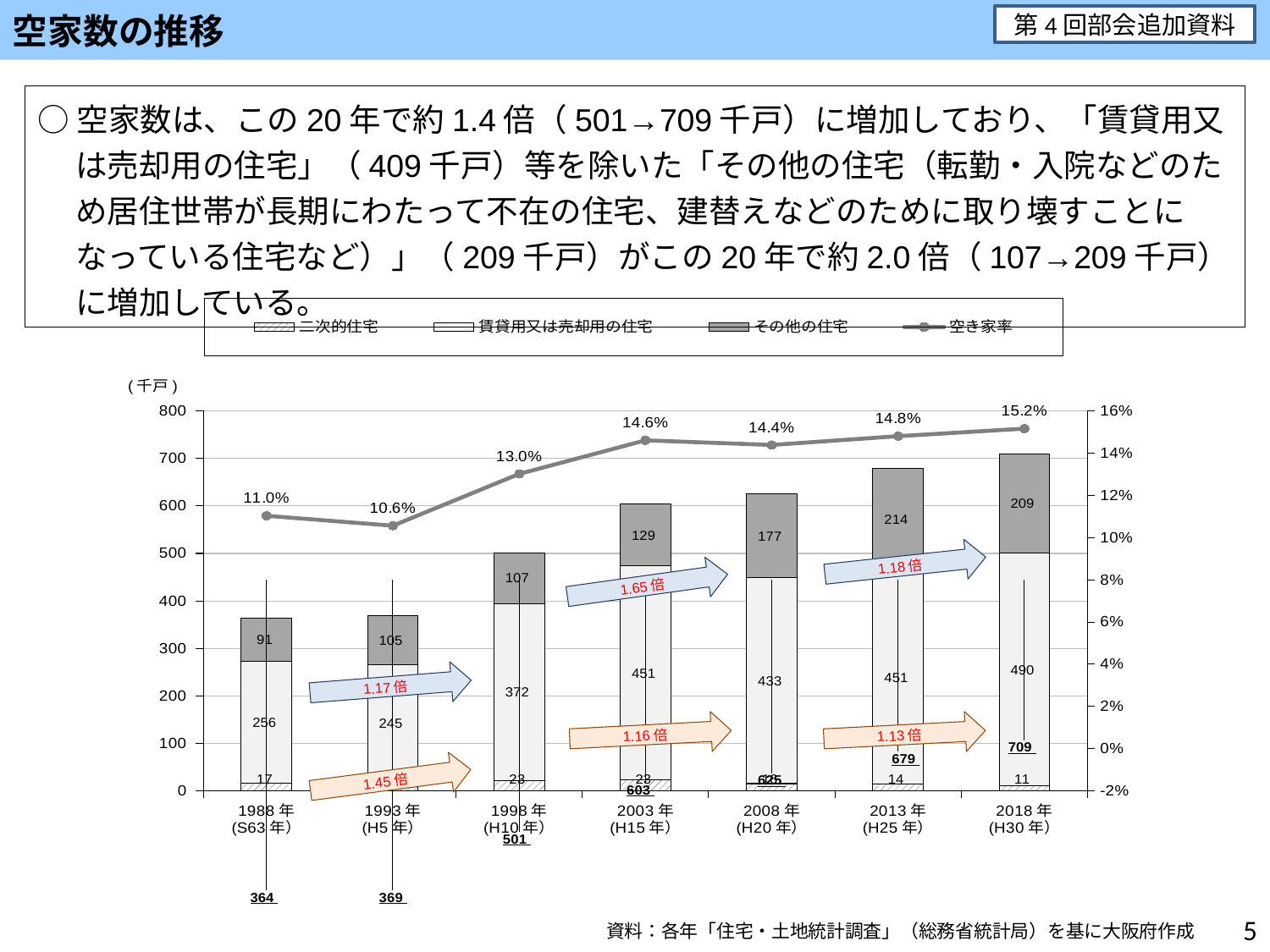

空家数の推移
第4回部会追加資料
○空家数は、この20年で約1.4倍（501→709千戸）に増加しており、「賃貸用又は売却用の住宅」（409千戸）等を除いた「その他の住宅（転勤・入院などのため居住世帯が長期にわたって不在の住宅、建替えなどのために取り壊すことになっている住宅など）」（209千戸）がこの20年で約2.0倍（107→209千戸）に増加している。

### Chart

| Category | 二次的住宅 | 賃貸用又は売却用の住宅 | その他の住宅 | 空家数 | 空き家率 |
|---|---|---|---|---|---|
| 1988年
(S63年） | 17.1 | 255.8 | 91.3 | 364.2 | 0.11031015265325902 |
| 1993年
(H5年） | 20.1 | 244.7 | 104.7 | 369.4 | 0.10561527904849038 |
| 1998年
(H10年） | 22.5 | 372.1 | 106.7 | 501.3 | 0.1301232965606749 |
| 2003年
(H15年） | 23.2 | 450.8 | 129.4 | 603.3 | 0.14604919143991477 |
| 2008年
(H20年） | 15.5 | 433.0 | 176.7 | 625.1 | 0.14383341003221353 |
| 2013年
(H25年） | 13.8 | 450.59999999999997 | 214.4 | 678.8 | 0.148015699956389 |
| 2018年
(H30年） | 10.6 | 489.7 | 209.2 | 709.4 | 0.15157471902910133 |
1.18倍
1.65倍
1.17倍
1.16倍
1.13倍
1.45倍
5
資料：各年「住宅・土地統計調査」（総務省統計局）を基に大阪府作成